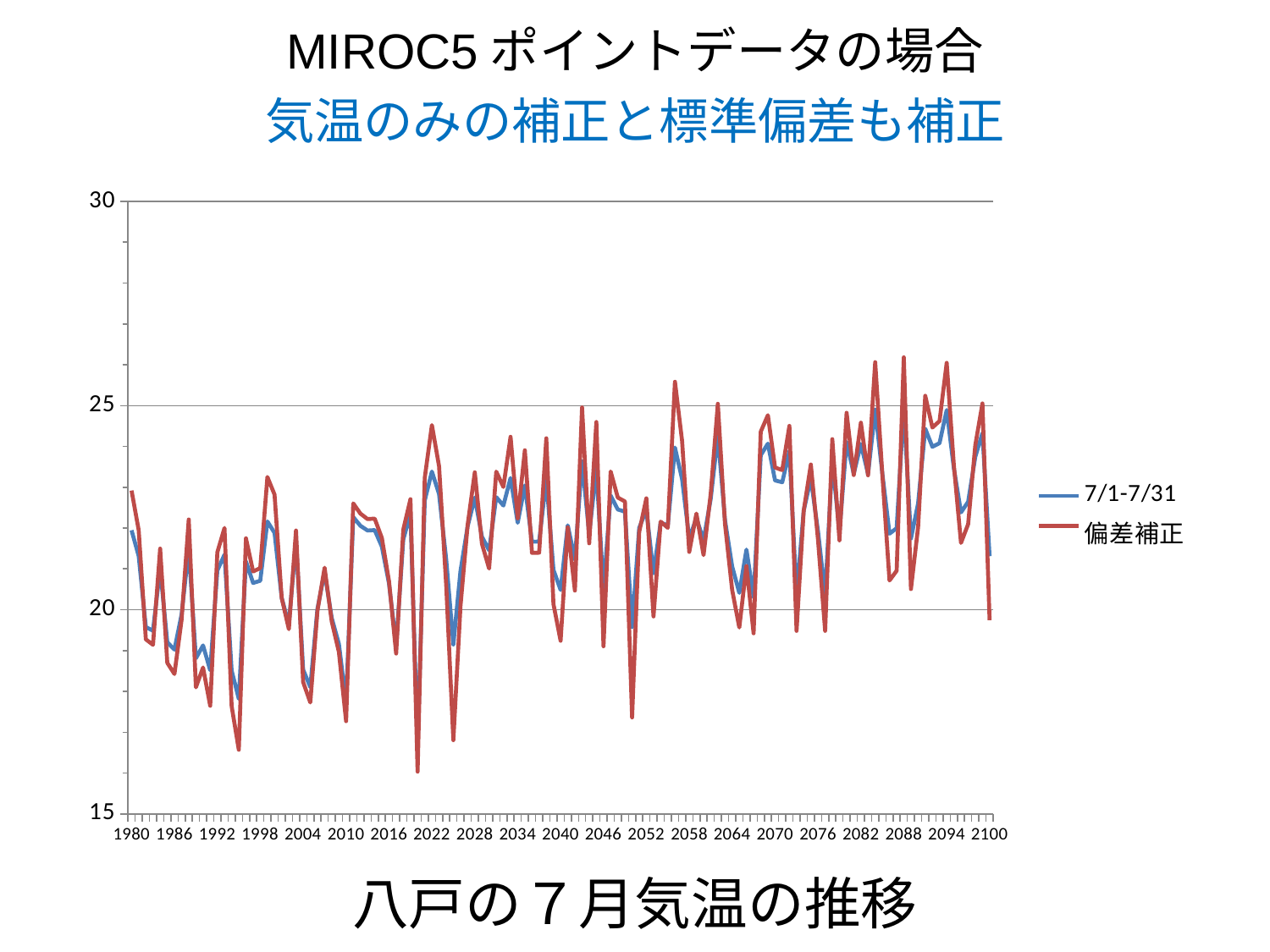

MIROC5ポイントデータの場合
気温のみの補正と標準偏差も補正

### Chart

| Category | 7/1-7/31 | 偏差補正 |
|---|---|---|
| 1980 | 21.94516129032258 | 22.918799962174404 |
| 1981 | 21.312903225806455 | 21.946799722684176 |
| 1982 | 19.574193548387097 | 19.273799064086006 |
| 1983 | 19.48709677419355 | 19.139901071911332 |
| 1984 | 21.019354838709678 | 21.495513897206557 |
| 1985 | 19.2 | 18.698533616224434 |
| 1986 | 19.022580645161288 | 18.42577844697972 |
| 1987 | 19.887096774193544 | 19.754839998935765 |
| 1988 | 21.483870967741936 | 22.209636522138165 |
| 1989 | 18.809677419354838 | 18.098472243886068 |
| 1990 | 19.125806451612906 | 18.5844723636312 |
| 1991 | 18.516129032258057 | 17.64718641840845 |
| 1992 | 20.961290322580645 | 21.406248569090106 |
| 1993 | 21.348387096774196 | 22.001350756533114 |
| 1994 | 18.509677419354837 | 17.637268048617745 |
| 1995 | 17.816129032258065 | 16.571043296115697 |
| 1996 | 21.183870967741935 | 21.748432326869832 |
| 1997 | 20.654838709677417 | 20.93512600403106 |
| 1998 | 20.709677419354836 | 21.01943214725215 |
| 1999 | 22.161290322580644 | 23.25106535016342 |
| 2000 | 21.880645161290325 | 22.819616264267243 |
| 2001 | 20.290322580645164 | 20.287382603234015 |
| 2002 | 19.638709677419353 | 19.52371773075309 |
| 2003 | 21.7 | 21.93946948082887 |
| 2004 | 18.53225806451613 | 18.226999655203816 |
| 2005 | 18.106451612903225 | 17.727971124671722 |
| 2006 | 20.02258064516129 | 19.973599512066112 |
| 2007 | 20.922580645161293 | 21.028364360690748 |
| 2008 | 19.796774193548384 | 19.708963170117272 |
| 2009 | 19.161290322580644 | 18.964200893489846 |
| 2010 | 17.716129032258063 | 17.270528305017315 |
| 2011 | 22.26774193548387 | 22.60484085487165 |
| 2012 | 22.054838709677416 | 22.355326589605603 |
| 2013 | 21.938709677419357 | 22.219227899460495 |
| 2014 | 21.948387096774194 | 22.23056945697259 |
| 2015 | 21.545161290322575 | 21.758004560635378 |
| 2016 | 20.641935483870967 | 20.699459192840052 |
| 2017 | 19.129032258064512 | 18.926395701782866 |
| 2018 | 21.719354838709673 | 21.962152595853055 |
| 2019 | 22.35483870967742 | 22.70691487248049 |
| 2020 | 16.661290322580648 | 16.034298536199195 |
| 2021 | 22.674193548387095 | 23.229777619091095 |
| 2022 | 23.383870967741938 | 24.522745401389777 |
| 2023 | 22.832258064516125 | 23.517756806966705 |
| 2024 | 21.232258064516127 | 20.602702170511513 |
| 2025 | 19.14838709677419 | 16.806078591579944 |
| 2026 | 20.951612903225804 | 20.091392183875215 |
| 2027 | 22.041935483870965 | 22.077860867588637 |
| 2028 | 22.74838709677419 | 23.364951523604137 |
| 2029 | 21.78709677419355 | 21.613567891217755 |
| 2030 | 21.45483870967742 | 21.00822388405065 |
| 2031 | 22.75806451612903 | 23.382582902453663 |
| 2032 | 22.551612903225806 | 23.006446820330414 |
| 2033 | 23.225806451612904 | 24.23476621351416 |
| 2034 | 22.129032258064516 | 22.236543277234386 |
| 2035 | 23.045161290322582 | 23.905647141656313 |
| 2036 | 21.664516129032258 | 21.39023709245707 |
| 2037 | 21.667741935483864 | 21.396114218740234 |
| 2038 | 23.206451612903226 | 24.199503455815105 |
| 2039 | 20.977419354838712 | 20.138409194140632 |
| 2040 | 20.483870967741936 | 19.239208872814732 |
| 2041 | 22.06451612903226 | 22.017686188693485 |
| 2042 | 21.235483870967748 | 20.467977603259754 |
| 2043 | 23.635483870967736 | 24.954293508172967 |
| 2044 | 21.854838709677416 | 21.625736546463152 |
| 2045 | 23.445161290322584 | 24.598523832917767 |
| 2046 | 20.50645161290323 | 19.1051988471974 |
| 2047 | 22.796774193548387 | 23.386494939251683 |
| 2048 | 22.45483870967743 | 22.747315522691483 |
| 2049 | 22.40322580645161 | 22.65083561075784 |
| 2050 | 19.574193548387097 | 17.362530437896417 |
| 2051 | 22.003225806451614 | 21.903116293272312 |
| 2052 | 22.445161290322577 | 22.729225539203906 |
| 2053 | 20.896774193548385 | 19.834828181195373 |
| 2054 | 22.138709677419353 | 22.156376062098055 |
| 2055 | 22.058064516129026 | 22.005626199701766 |
| 2056 | 23.97096774193549 | 25.5814129357415 |
| 2057 | 23.196774193548386 | 24.134214256737216 |
| 2058 | 21.741935483870964 | 21.41468673910836 |
| 2059 | 22.245161290322578 | 22.35536588046114 |
| 2060 | 21.7 | 21.336296810662304 |
| 2061 | 22.71290322580645 | 22.836484281587285 |
| 2062 | 24.264516129032256 | 25.04383339916039 |
| 2063 | 22.193548387096776 | 22.09764185345991 |
| 2064 | 21.06129032258065 | 20.486873578474135 |
| 2065 | 20.41290322580645 | 19.56446781416603 |
| 2066 | 21.470967741935482 | 21.069687170847896 |
| 2067 | 20.312903225806455 | 19.422206228625985 |
| 2068 | 23.783870967741933 | 24.360059971887225 |
| 2069 | 24.06774193548388 | 24.763899311484813 |
| 2070 | 23.167741935483875 | 23.483545041624318 |
| 2071 | 23.12258064516129 | 23.419297873961057 |
| 2072 | 23.88387096774194 | 24.50232155742729 |
| 2073 | 20.354838709677416 | 19.481864312884706 |
| 2074 | 22.422580645161286 | 22.42346677518067 |
| 2075 | 23.219354838709673 | 23.55697037609659 |
| 2076 | 21.925806451612903 | 21.716747930884925 |
| 2077 | 20.35483870967742 | 19.481864312884714 |
| 2078 | 23.654838709677417 | 24.17649663570651 |
| 2079 | 21.91290322580645 | 21.69839159726685 |
| 2080 | 24.109677419354835 | 24.82355739574353 |
| 2081 | 23.32903225806451 | 23.29828244591466 |
| 2082 | 24.05806451612903 | 24.58105634109999 |
| 2083 | 23.325806451612912 | 23.29260645522802 |
| 2084 | 24.9 | 26.062489910318444 |
| 2085 | 23.33548387096774 | 23.309634427287982 |
| 2086 | 21.861290322580647 | 20.715706683484033 |
| 2087 | 21.99677419354839 | 20.954098292323785 |
| 2088 | 24.967741935483872 | 26.181685714738325 |
| 2089 | 21.741935483870964 | 20.505695028077575 |
| 2090 | 22.603225806451615 | 22.021184541416005 |
| 2091 | 24.432258064516127 | 25.239471260752634 |
| 2092 | 23.990322580645167 | 24.461860536680128 |
| 2093 | 24.080645161290324 | 24.620788275906623 |
| 2094 | 24.89032258064516 | 26.045461938258466 |
| 2095 | 23.46774193548387 | 23.542350045441076 |
| 2096 | 22.383870967741938 | 21.635217174723074 |
| 2097 | 22.645161290322577 | 22.094972420342582 |
| 2098 | 23.74516129032258 | 24.030485244493903 |
| 2099 | 24.32580645161291 | 25.052163568092848 |
| 2100 | 21.309677419354838 | 19.745112276065043 |
八戸の７月気温の推移